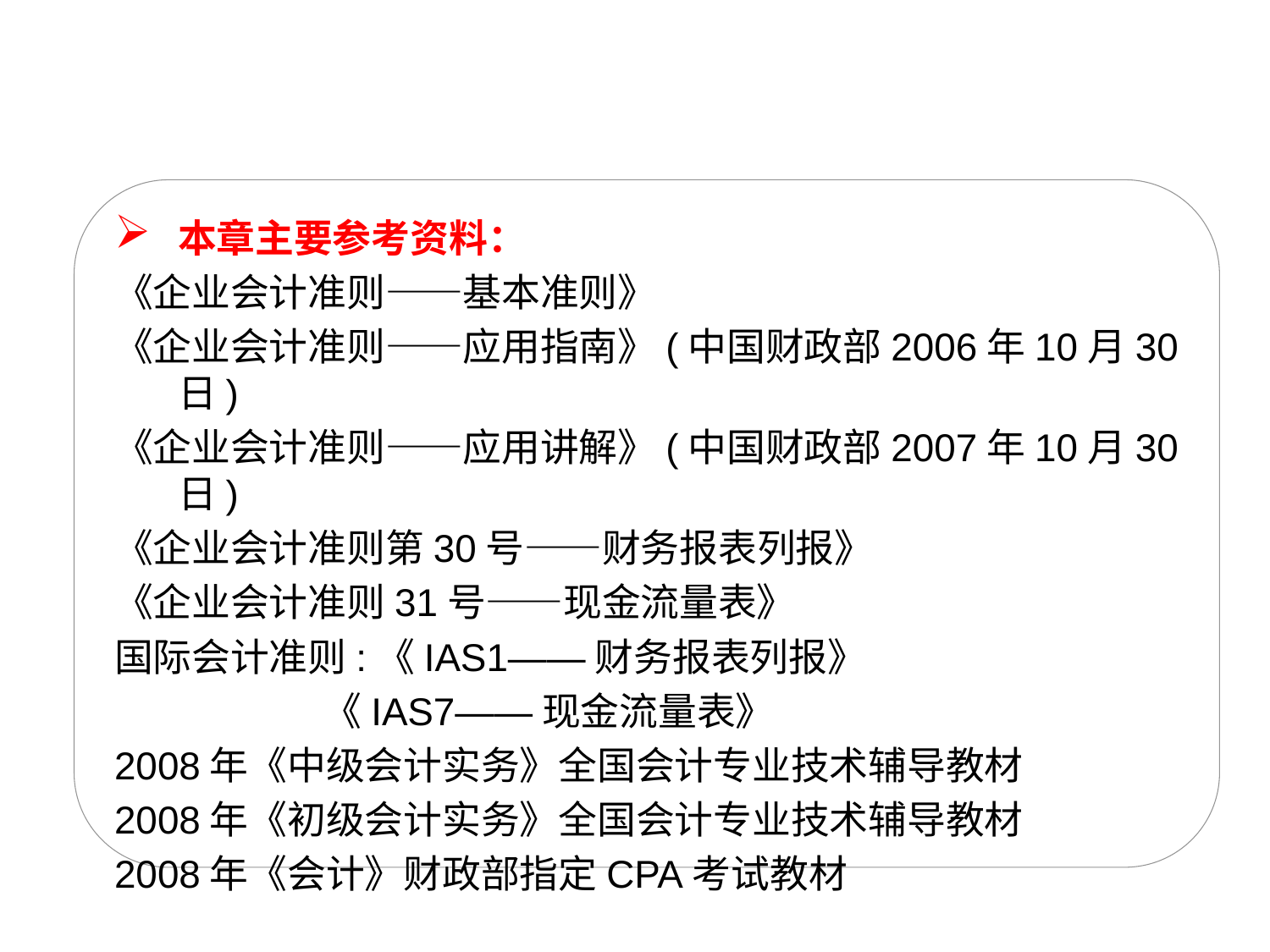

# 前  言
本章主要参考资料：
《企业会计准则——基本准则》
《企业会计准则——应用指南》(中国财政部2006年10月30日)
《企业会计准则——应用讲解》(中国财政部2007年10月30日)
《企业会计准则第30号——财务报表列报》
《企业会计准则31号——现金流量表》
国际会计准则:《IAS1——财务报表列报》
                       《IAS7——现金流量表》
2008年《中级会计实务》全国会计专业技术辅导教材
2008年《初级会计实务》全国会计专业技术辅导教材
2008年《会计》财政部指定CPA考试教材